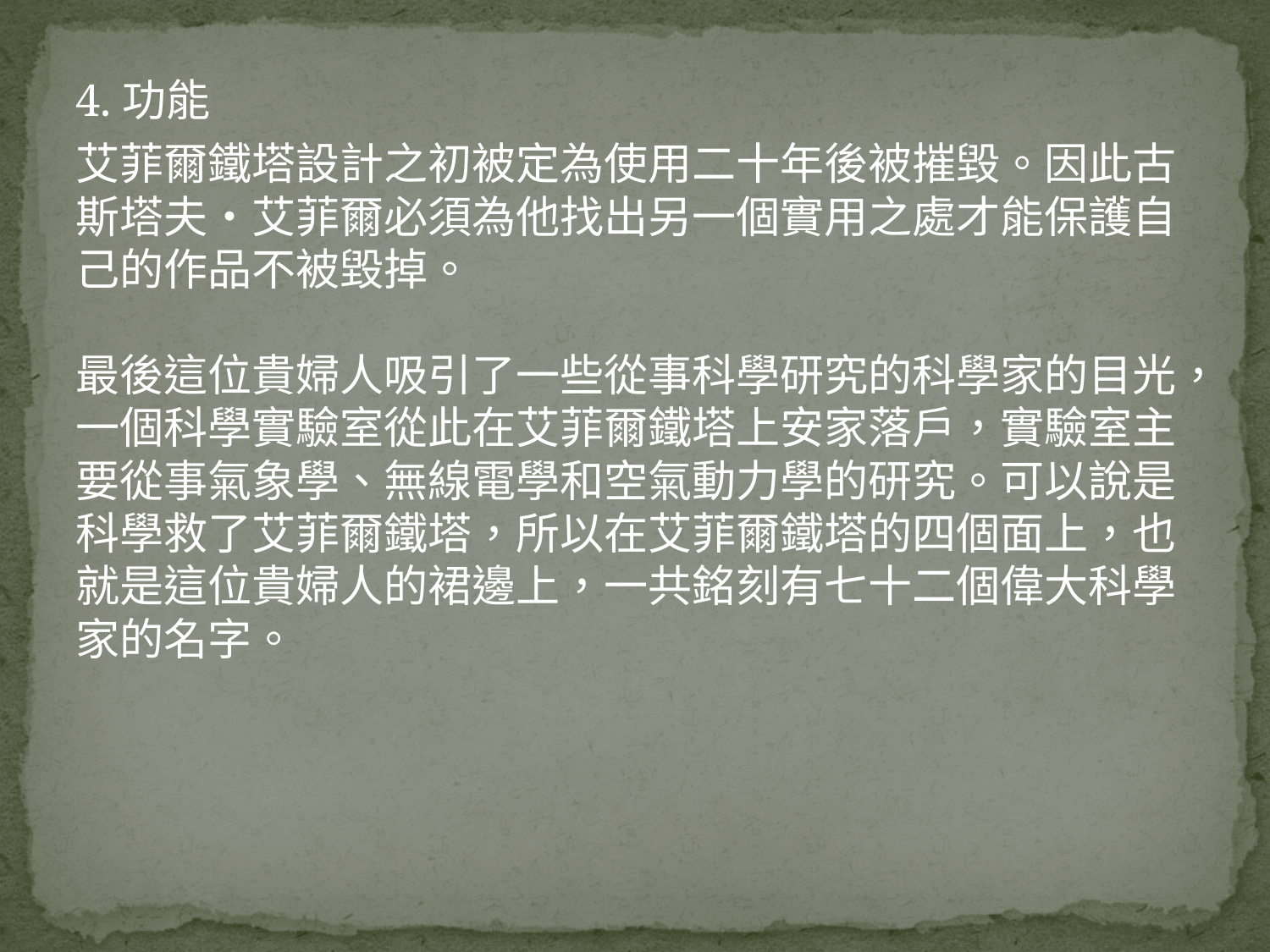

4.功能
艾菲爾鐵塔設計之初被定為使用二十年後被摧毀。因此古斯塔夫‧艾菲爾必須為他找出另一個實用之處才能保護自己的作品不被毀掉。 
最後這位貴婦人吸引了一些從事科學研究的科學家的目光，一個科學實驗室從此在艾菲爾鐵塔上安家落戶，實驗室主要從事氣象學、無線電學和空氣動力學的研究。可以說是科學救了艾菲爾鐵塔，所以在艾菲爾鐵塔的四個面上，也就是這位貴婦人的裙邊上，一共銘刻有七十二個偉大科學家的名字。